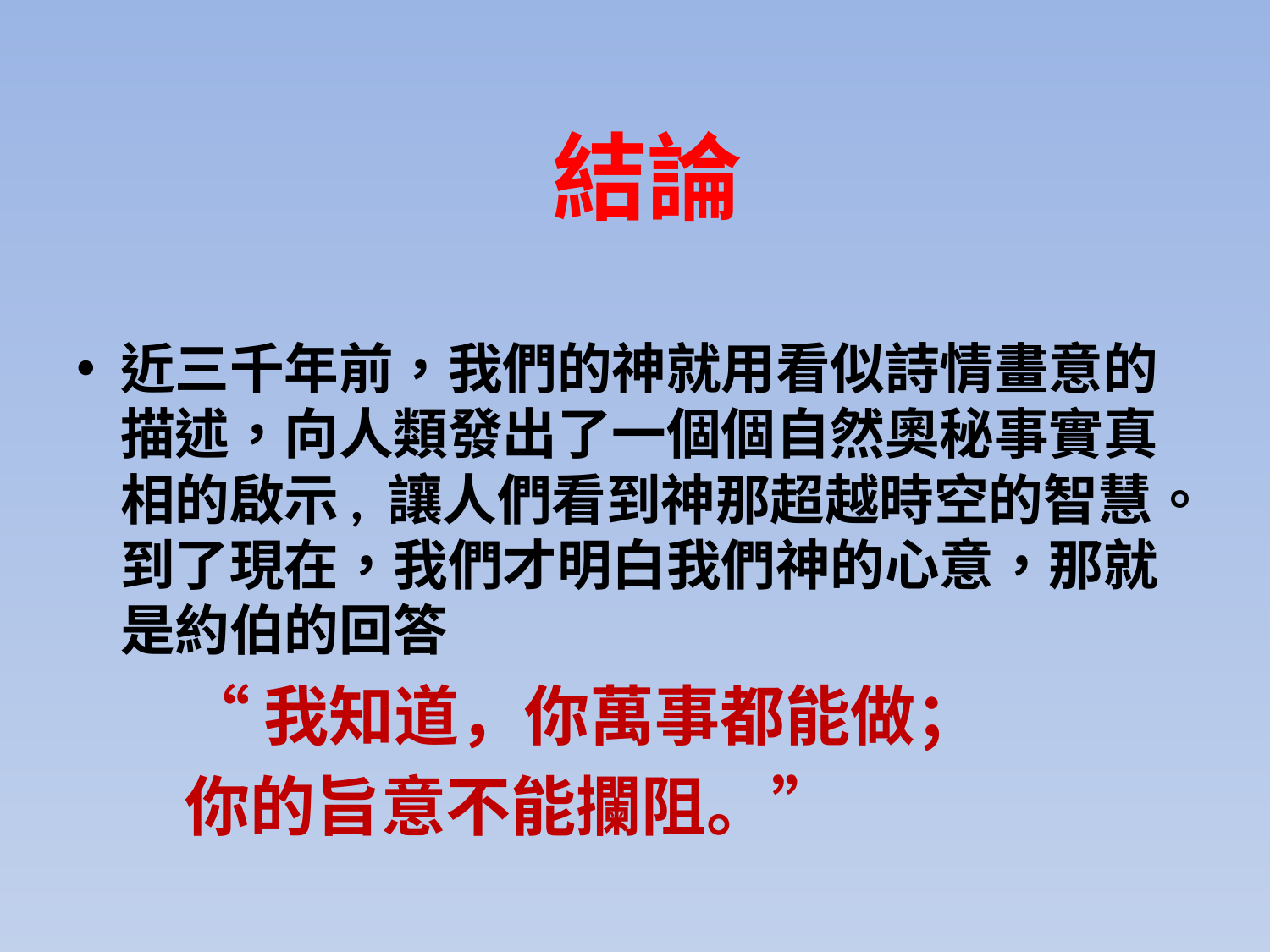

# 結論
近三千年前，我們的神就用看似詩情畫意的描述，向人類發出了一個個自然奧秘事實真相的啟示, 讓人們看到神那超越時空的智慧。到了現在，我們才明白我們神的心意，那就是約伯的回答
	“我知道，你萬事都能做；
		你的旨意不能攔阻。”